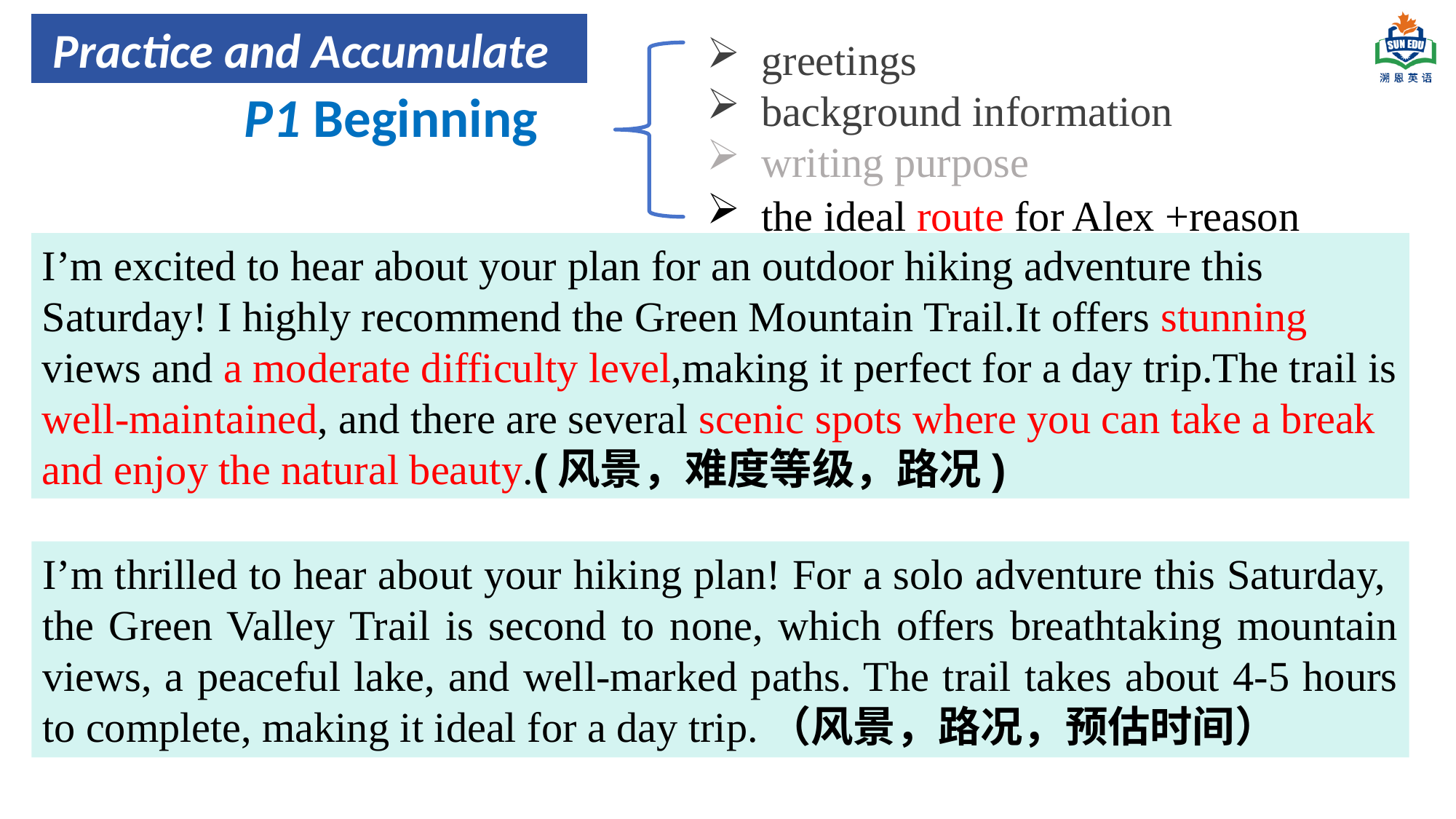

Practice and Accumulate
greetings
background information
writing purpose

P1 Beginning
the ideal route for Alex +reason
I’m excited to hear about your plan for an outdoor hiking adventure this Saturday! I highly recommend the Green Mountain Trail.It offers stunning views and a moderate difficulty level,making it perfect for a day trip.The trail is well-maintained, and there are several scenic spots where you can take a break and enjoy the natural beauty.(风景，难度等级，路况)
I’m thrilled to hear about your hiking plan! For a solo adventure this Saturday,  the Green Valley Trail is second to none, which offers breathtaking mountain views, a peaceful lake, and well-marked paths. The trail takes about 4-5 hours to complete, making it ideal for a day trip.（风景，路况，预估时间）